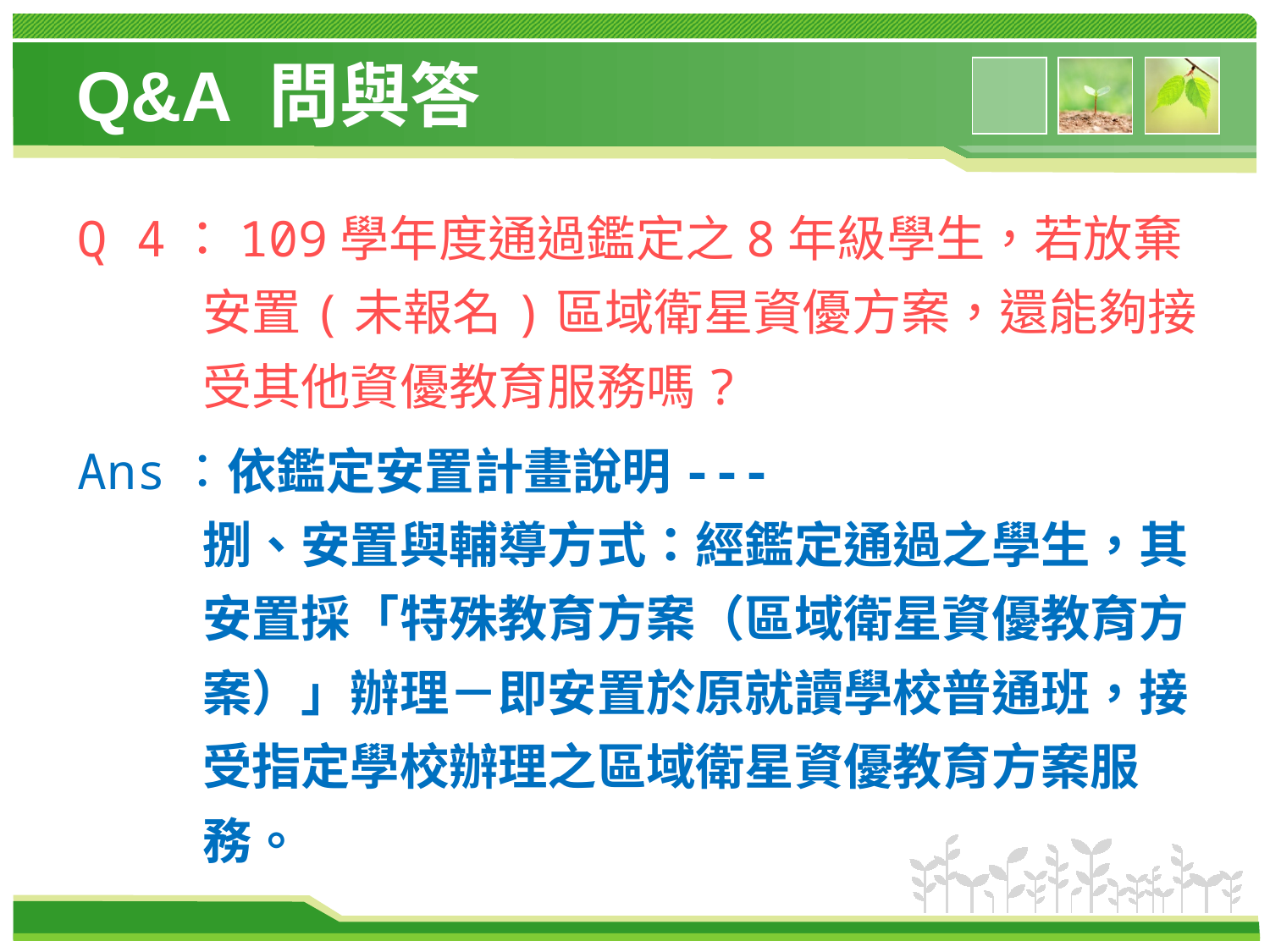

# Q&A 問與答
Q 4：109學年度通過鑑定之8年級學生，若放棄安置(未報名)區域衛星資優方案，還能夠接受其他資優教育服務嗎?
Ans：依鑑定安置計畫說明---
捌、安置與輔導方式：經鑑定通過之學生，其安置採「特殊教育方案（區域衛星資優教育方案）」辦理－即安置於原就讀學校普通班，接受指定學校辦理之區域衛星資優教育方案服務。